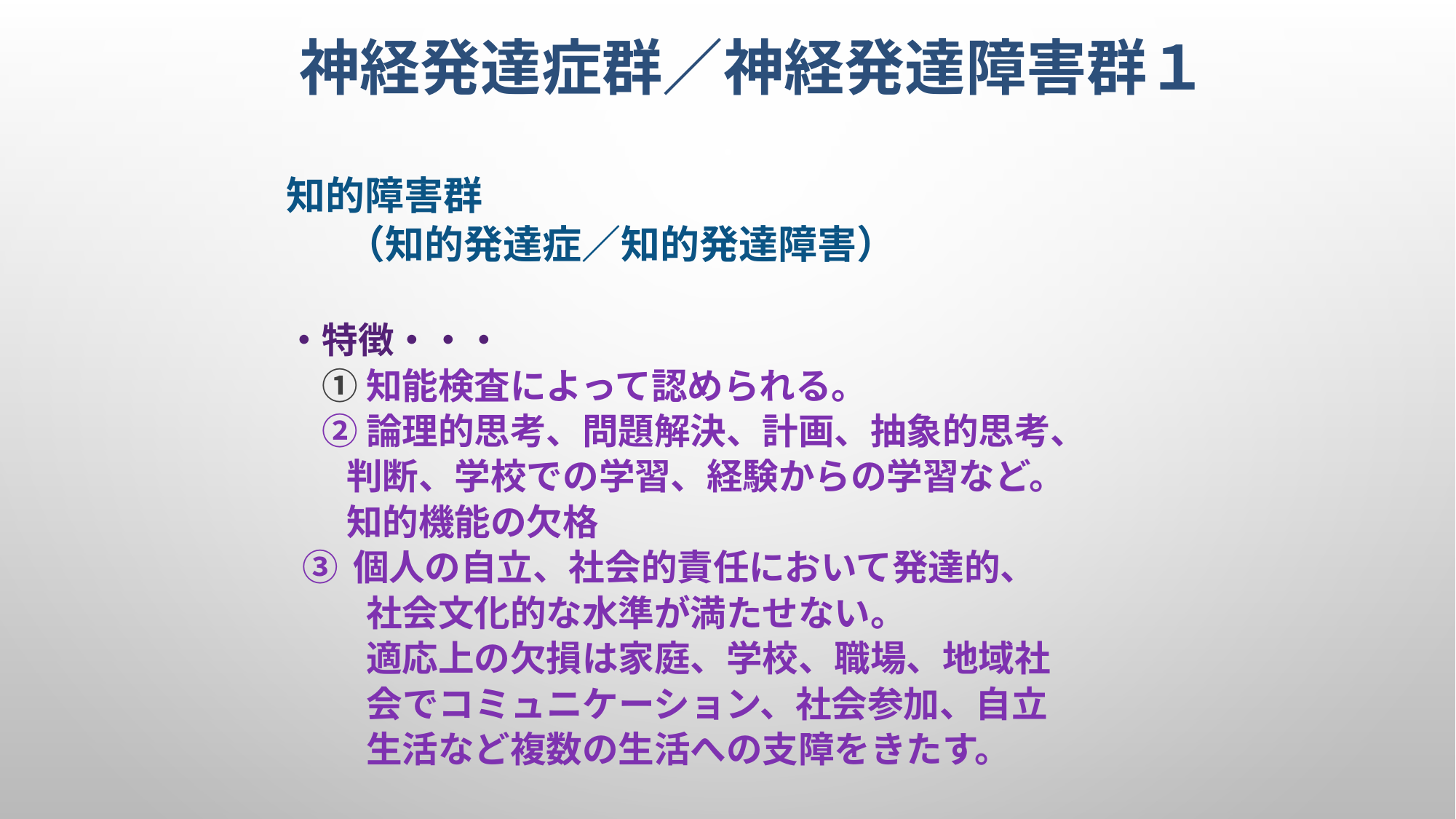

# 神経発達症群／神経発達障害群１
知的障害群
      （知的発達症／知的発達障害）

・特徴・・・
　① 知能検査によって認められる。
　② 論理的思考、問題解決、計画、抽象的思考、
　   判断、学校での学習、経験からの学習など。
　   知的機能の欠格
  ③ 個人の自立、社会的責任において発達的、
　　 社会文化的な水準が満たせない。
　　 適応上の欠損は家庭、学校、職場、地域社
　　 会でコミュニケーション、社会参加、自立
　　 生活など複数の生活への支障をきたす。